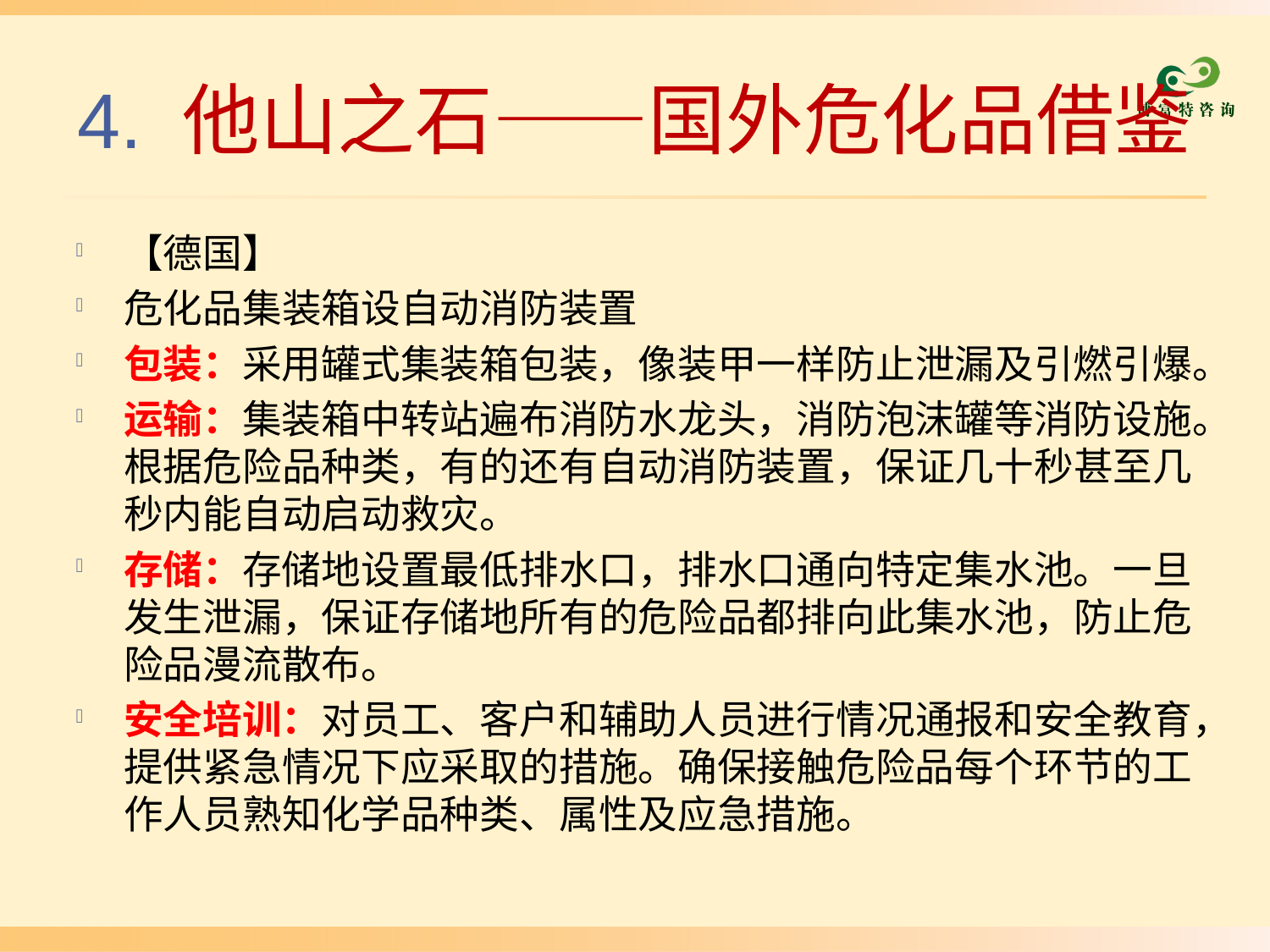

# 4. 他山之石——国外危化品借鉴
【德国】
危化品集装箱设自动消防装置
包装：采用罐式集装箱包装，像装甲一样防止泄漏及引燃引爆。
运输：集装箱中转站遍布消防水龙头，消防泡沫罐等消防设施。根据危险品种类，有的还有自动消防装置，保证几十秒甚至几秒内能自动启动救灾。
存储：存储地设置最低排水口，排水口通向特定集水池。一旦发生泄漏，保证存储地所有的危险品都排向此集水池，防止危险品漫流散布。
安全培训：对员工、客户和辅助人员进行情况通报和安全教育，提供紧急情况下应采取的措施。确保接触危险品每个环节的工作人员熟知化学品种类、属性及应急措施。